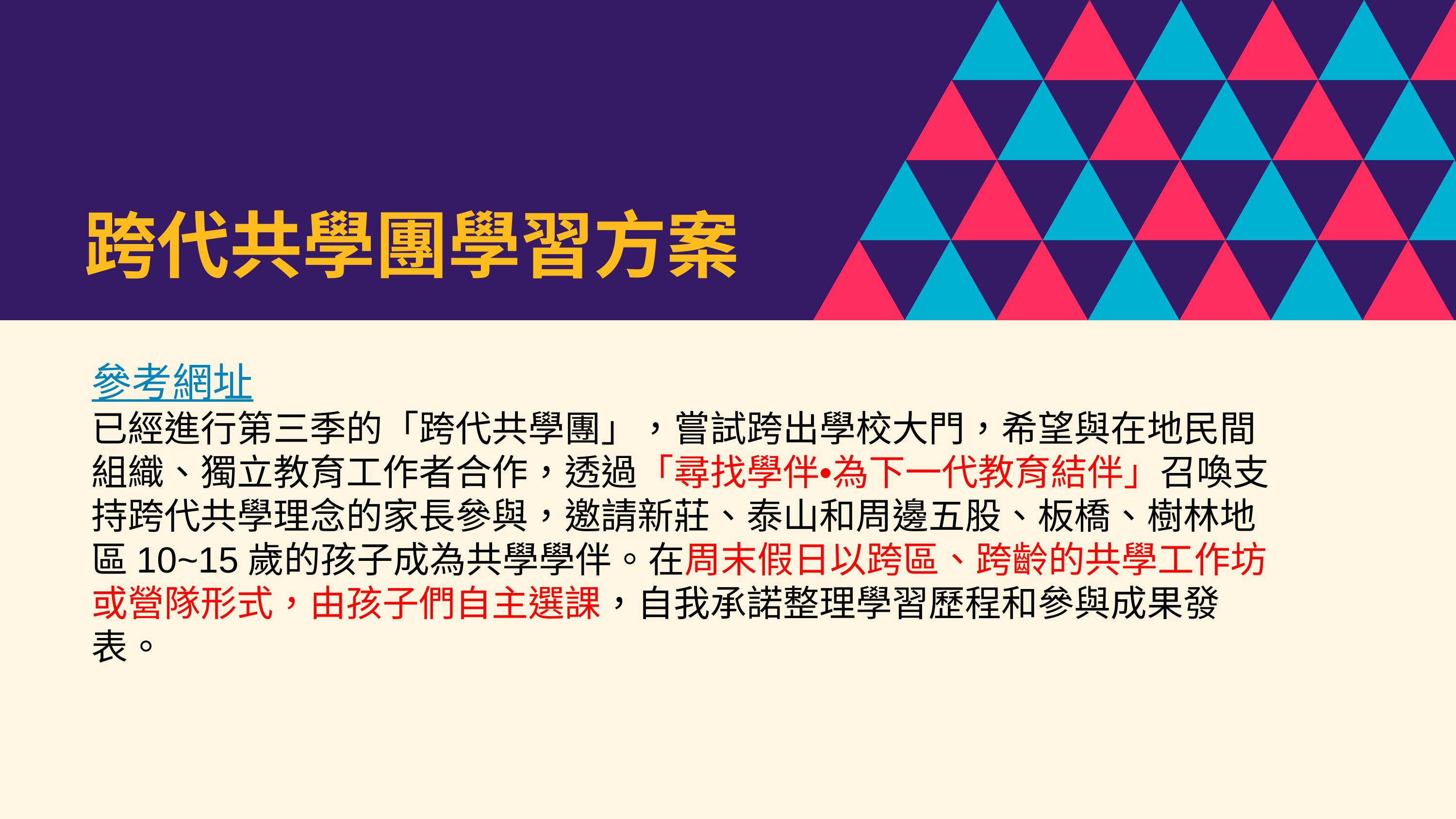

跨代共學團學習方案
參考網址
已經進行第三季的「跨代共學團」，嘗試跨出學校大門，希望與在地民間組織、獨立教育工作者合作，透過「尋找學伴•為下一代教育結伴」召喚支持跨代共學理念的家長參與，邀請新莊、泰山和周邊五股、板橋、樹林地區10~15歲的孩子成為共學學伴。在周末假日以跨區、跨齡的共學工作坊或營隊形式，由孩子們自主選課，自我承諾整理學習歷程和參與成果發表。